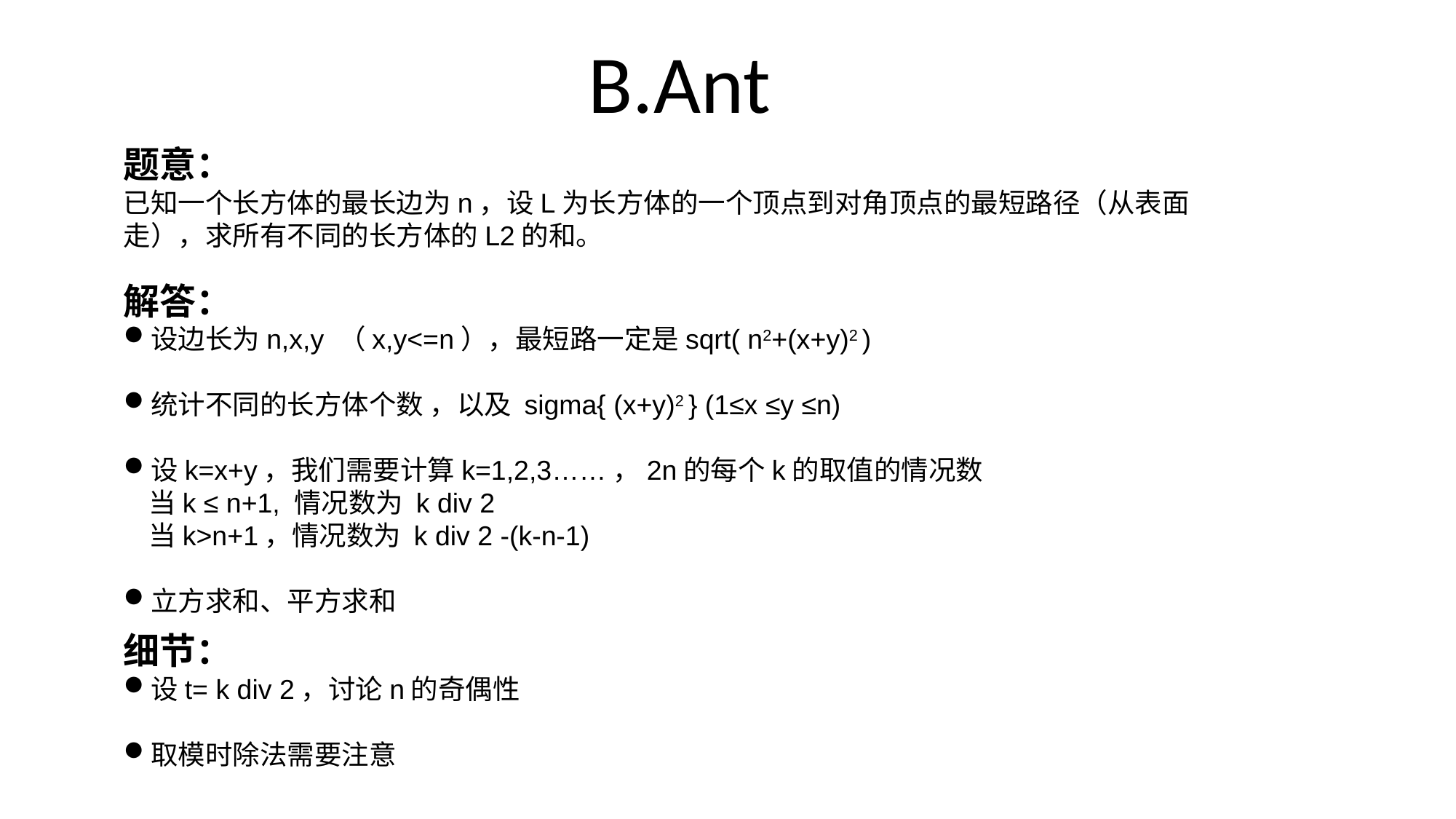

B.Ant
题意：
已知一个长方体的最长边为n，设L为长方体的一个顶点到对角顶点的最短路径（从表面走），求所有不同的长方体的L2的和。
解答：
设边长为n,x,y （x,y<=n），最短路一定是sqrt( n2+(x+y)2 )

统计不同的长方体个数 ，以及 sigma{ (x+y)2 } (1≤x ≤y ≤n)

设k=x+y，我们需要计算k=1,2,3……，2n的每个k的取值的情况数
   当k ≤ n+1, 情况数为 k div 2
   当k>n+1，情况数为 k div 2 -(k-n-1)

立方求和、平方求和
细节：
设t= k div 2，讨论n的奇偶性

取模时除法需要注意